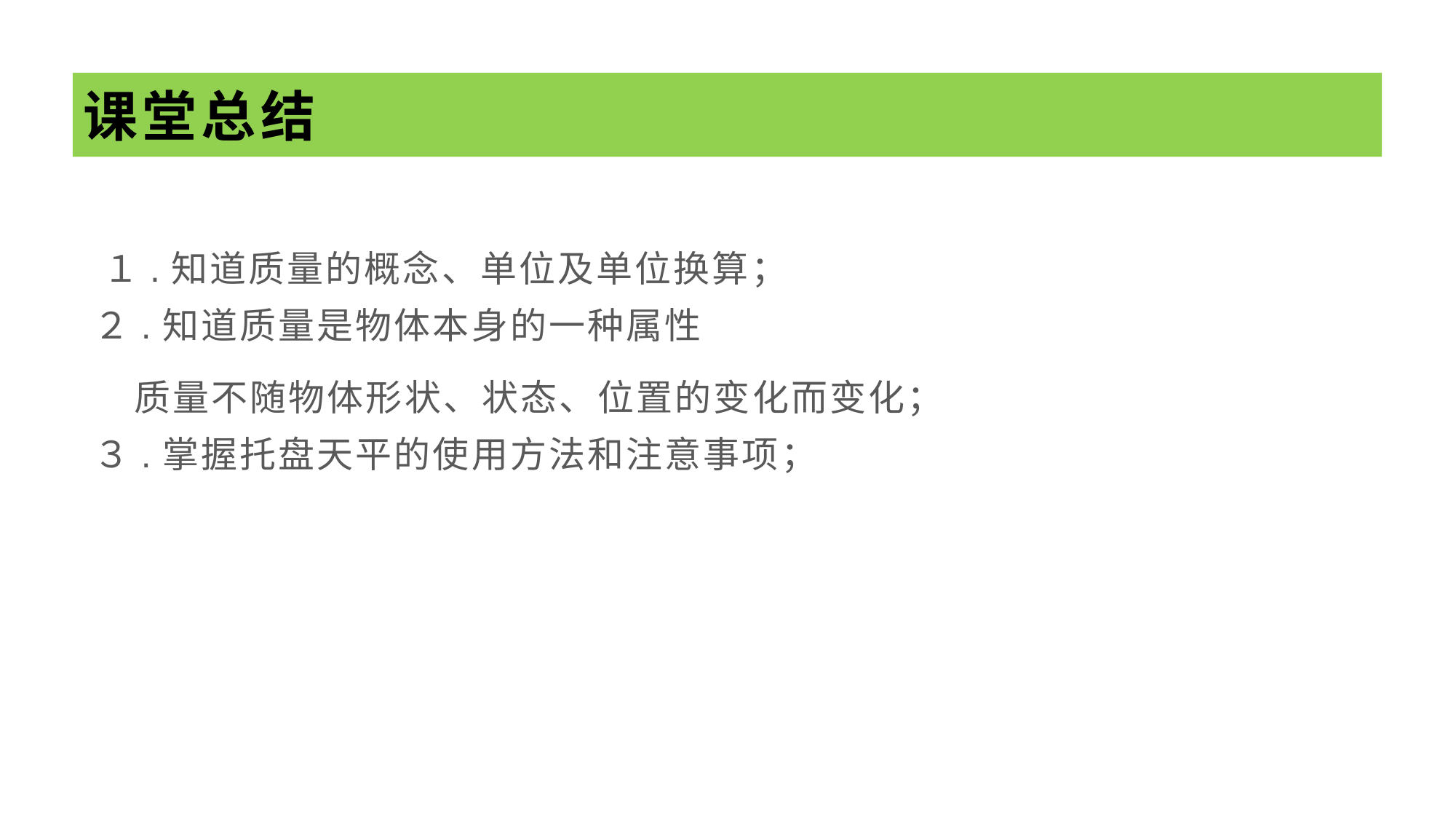

# 课堂总结
 １.知道质量的概念、单位及单位换算；
 ２.知道质量是物体本身的一种属性
    质量不随物体形状、状态、位置的变化而变化；
 ３.掌握托盘天平的使用方法和注意事项；